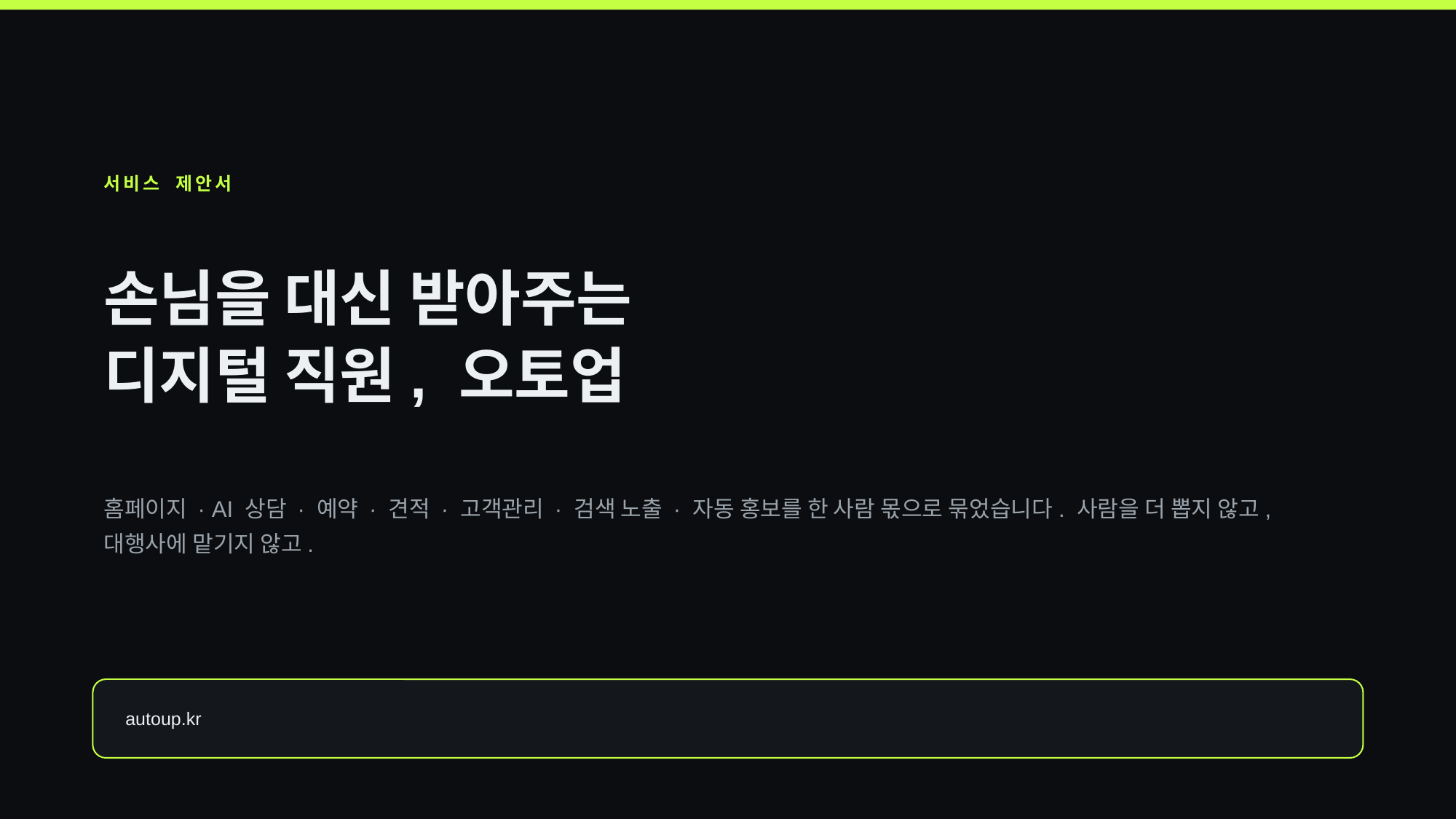

서비스 제안서
손님을 대신 받아주는
디지털 직원, 오토업
홈페이지 · AI 상담 · 예약 · 견적 · 고객관리 · 검색 노출 · 자동 홍보를 한 사람 몫으로 묶었습니다. 사람을 더 뽑지 않고, 대행사에 맡기지 않고.

autoup.kr